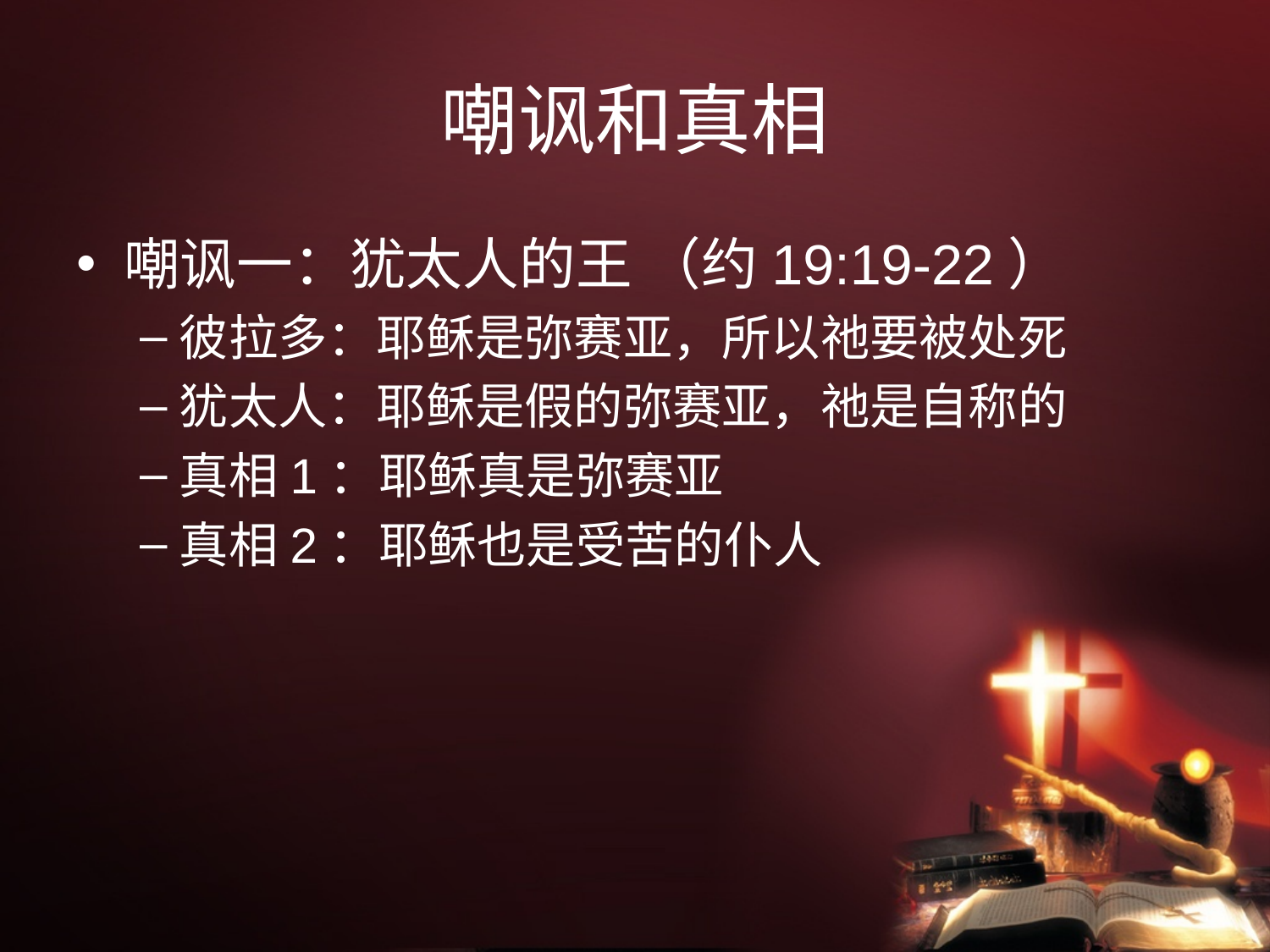

# 嘲讽和真相
嘲讽一：犹太人的王 （约19:19-22）
彼拉多：耶稣是弥赛亚，所以祂要被处死
犹太人：耶稣是假的弥赛亚，祂是自称的
真相1：耶稣真是弥赛亚
真相2：耶稣也是受苦的仆人